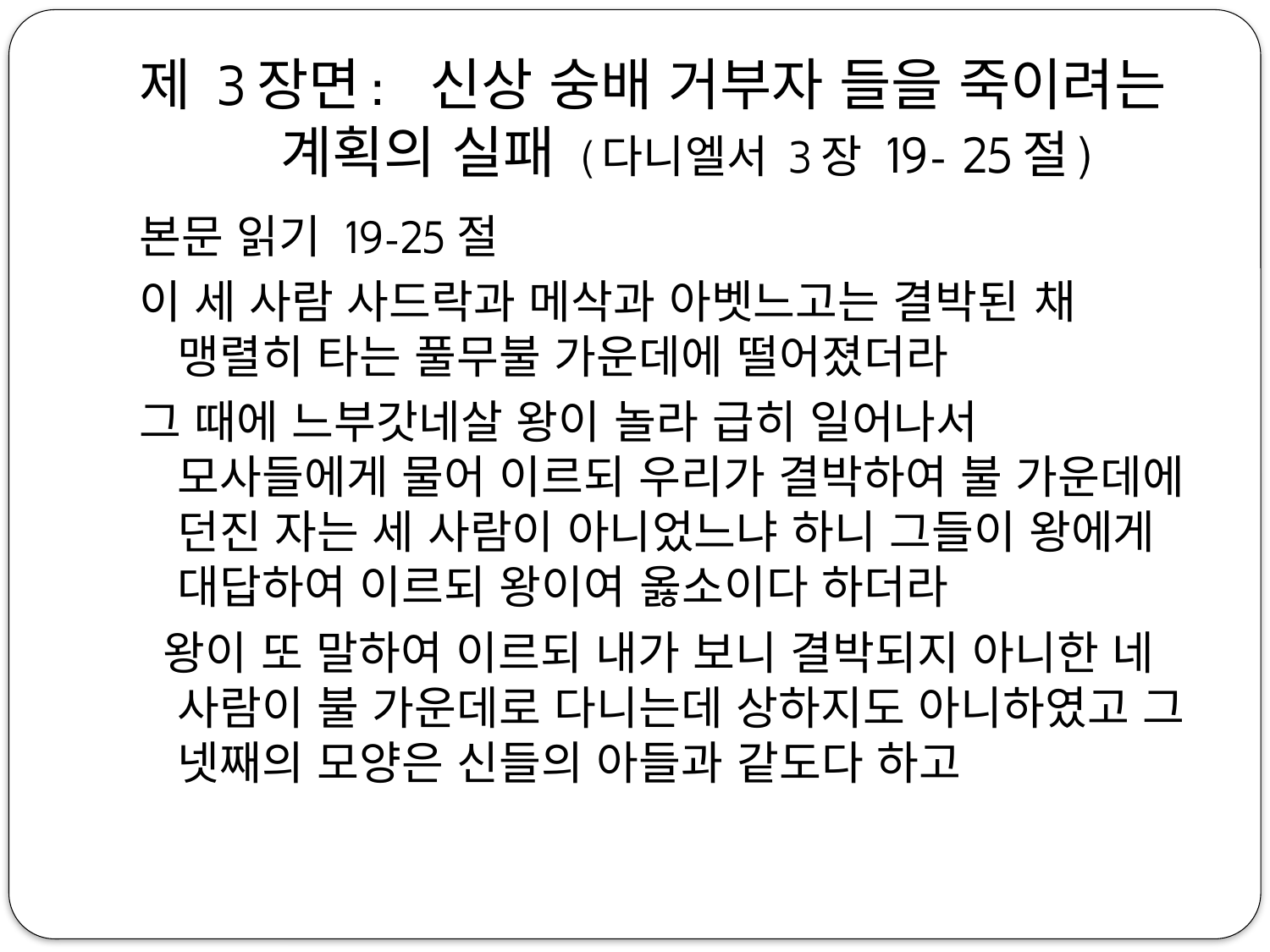

# 제 3장면:  신상 숭배 거부자 들을 죽이려는 계획의 실패 (다니엘서 3장 19- 25절)
본문 읽기 19-25절
이 세 사람 사드락과 메삭과 아벳느고는 결박된 채 맹렬히 타는 풀무불 가운데에 떨어졌더라
그 때에 느부갓네살 왕이 놀라 급히 일어나서 모사들에게 물어 이르되 우리가 결박하여 불 가운데에 던진 자는 세 사람이 아니었느냐 하니 그들이 왕에게 대답하여 이르되 왕이여 옳소이다 하더라
 왕이 또 말하여 이르되 내가 보니 결박되지 아니한 네 사람이 불 가운데로 다니는데 상하지도 아니하였고 그 넷째의 모양은 신들의 아들과 같도다 하고